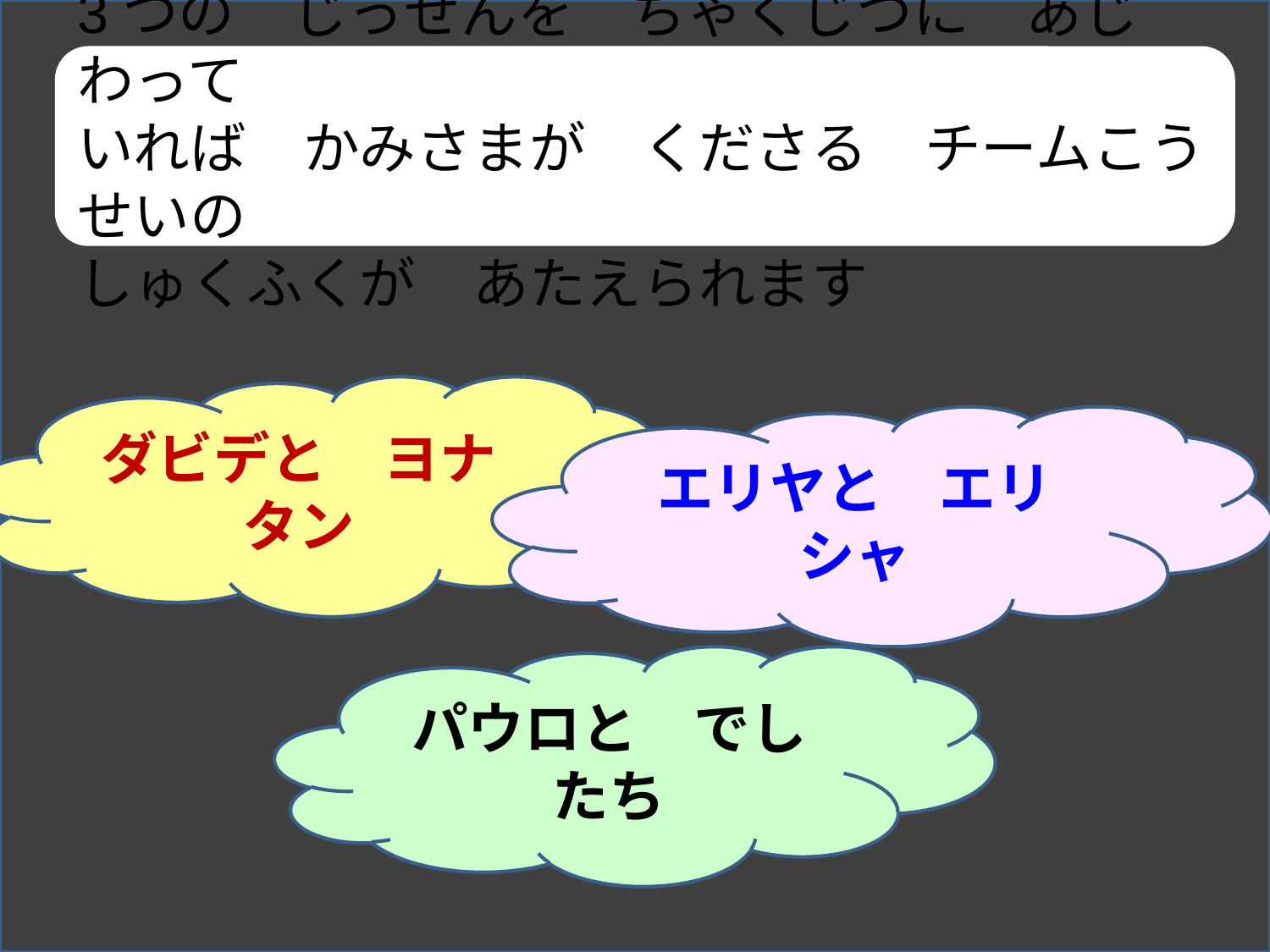

3つの　じっせんを　ちゃくじつに　あじわって
いれば　かみさまが　くださる　チームこうせいの
しゅくふくが　あたえられます
ダビデと　ヨナタン
エリヤと　エリシャ
パウロと　でしたち